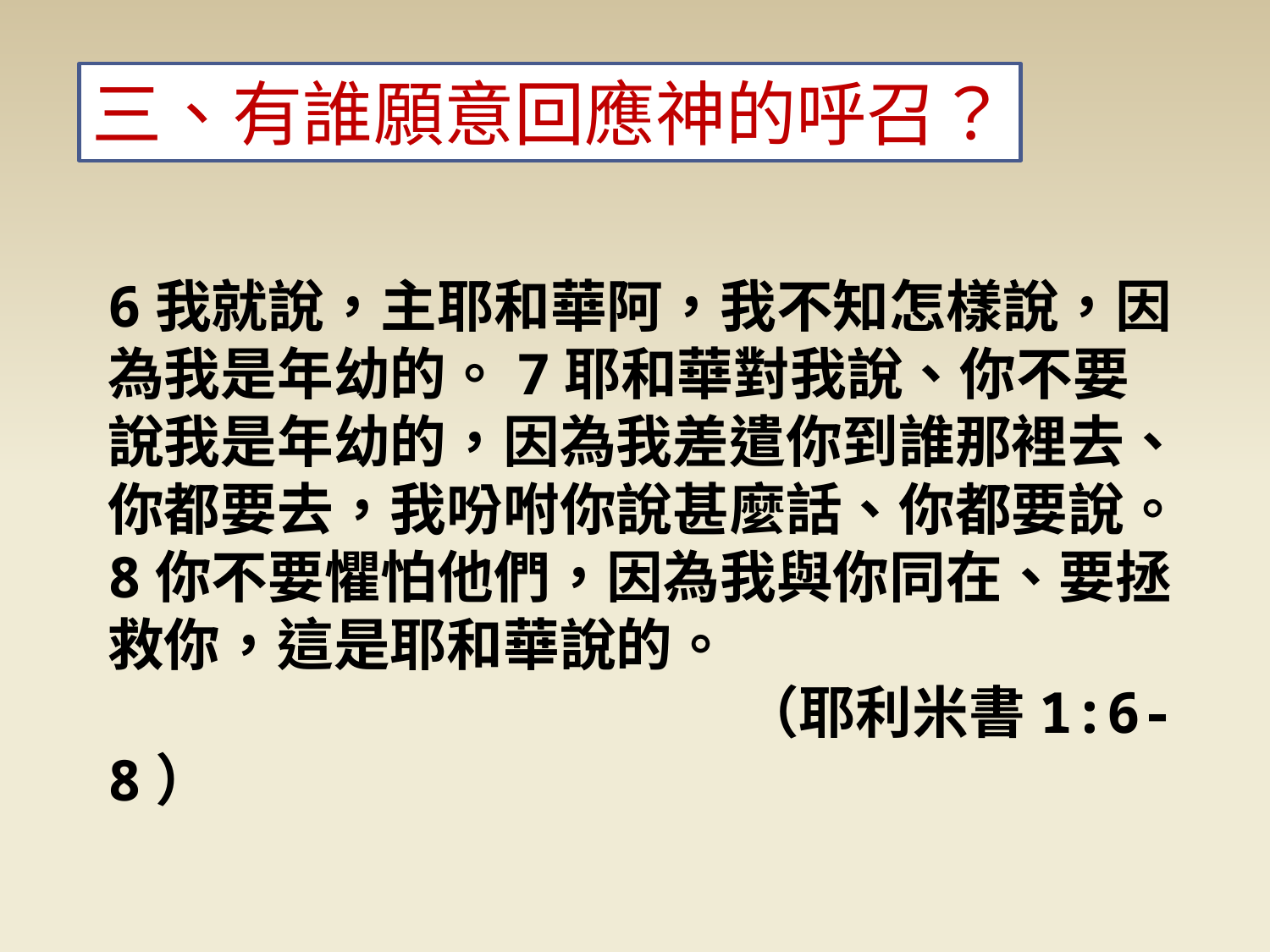

三、有誰願意回應神的呼召？
6我就說，主耶和華阿，我不知怎樣說，因為我是年幼的。7耶和華對我說、你不要說我是年幼的，因為我差遣你到誰那裡去、你都要去，我吩咐你說甚麼話、你都要說。8你不要懼怕他們，因為我與你同在、要拯救你，這是耶和華說的。
					（耶利米書1:6-8）